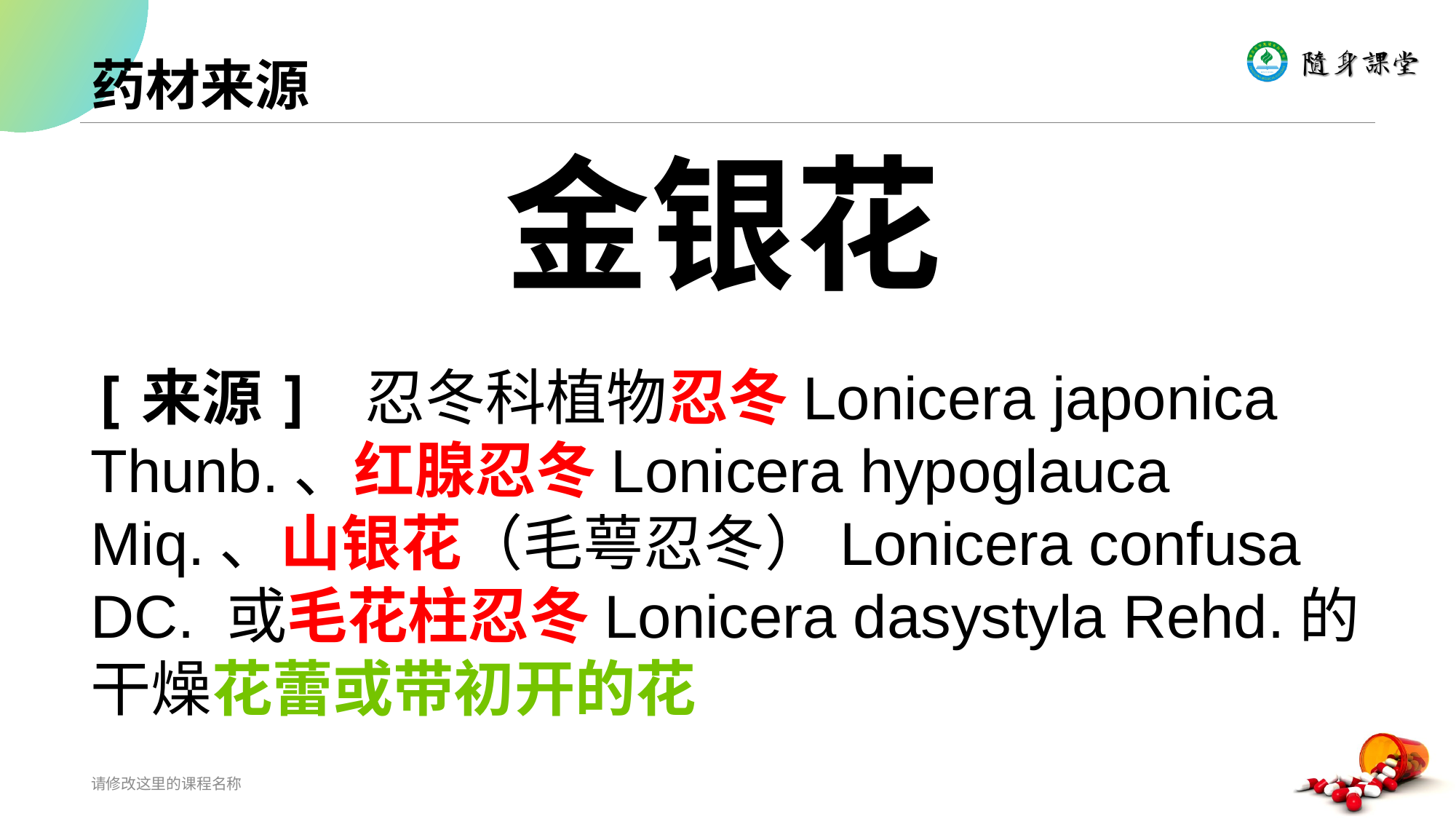

# 药材来源
 金银花

[来源] 忍冬科植物忍冬Lonicera japonica Thunb.、红腺忍冬Lonicera hypoglauca Miq.、山银花（毛萼忍冬）Lonicera confusa DC. 或毛花柱忍冬Lonicera dasystyla Rehd.的干燥花蕾或带初开的花
请修改这里的课程名称
4